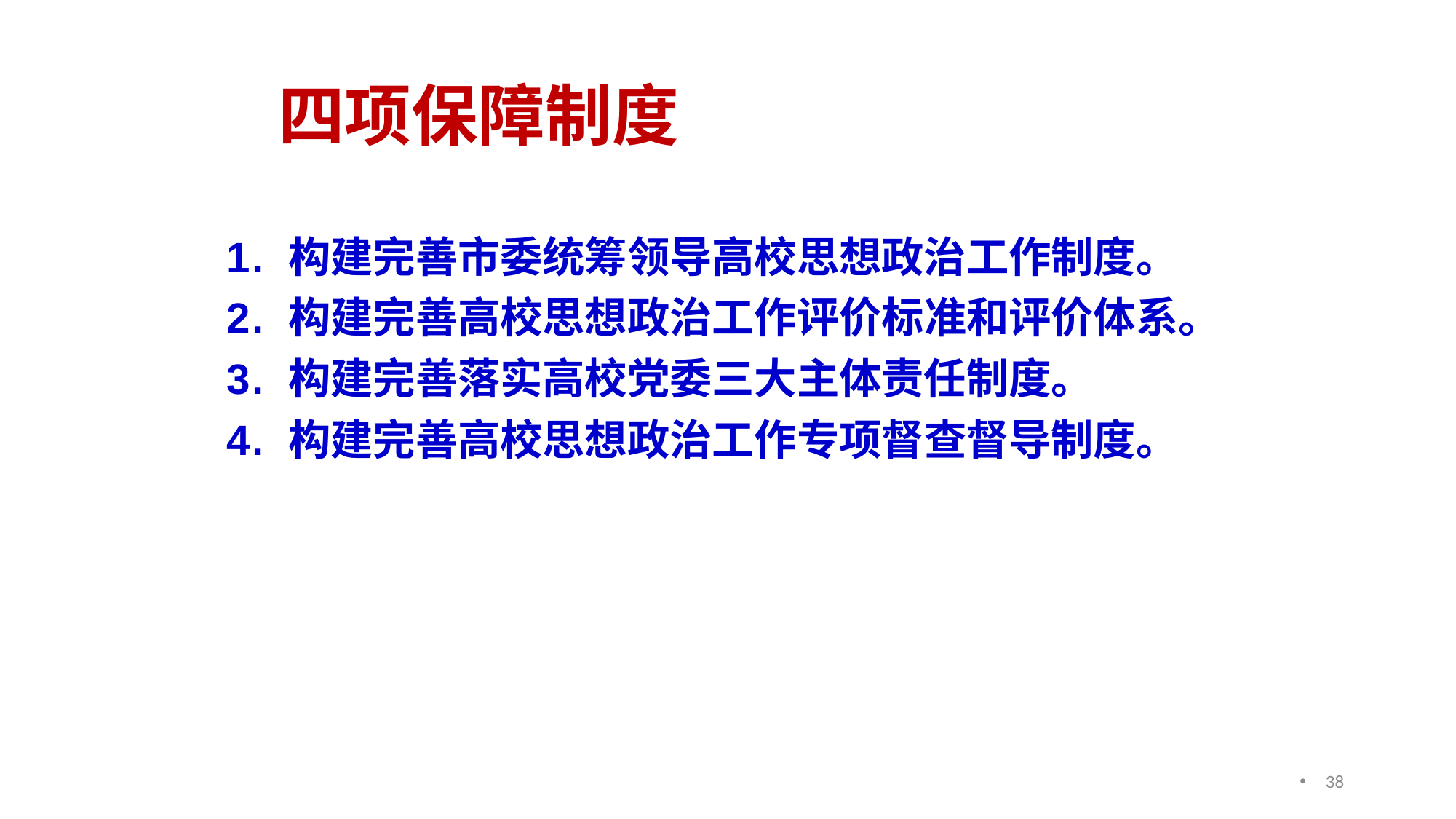

# 四项保障制度
构建完善市委统筹领导高校思想政治工作制度。
构建完善高校思想政治工作评价标准和评价体系。
构建完善落实高校党委三大主体责任制度。
构建完善高校思想政治工作专项督查督导制度。
38